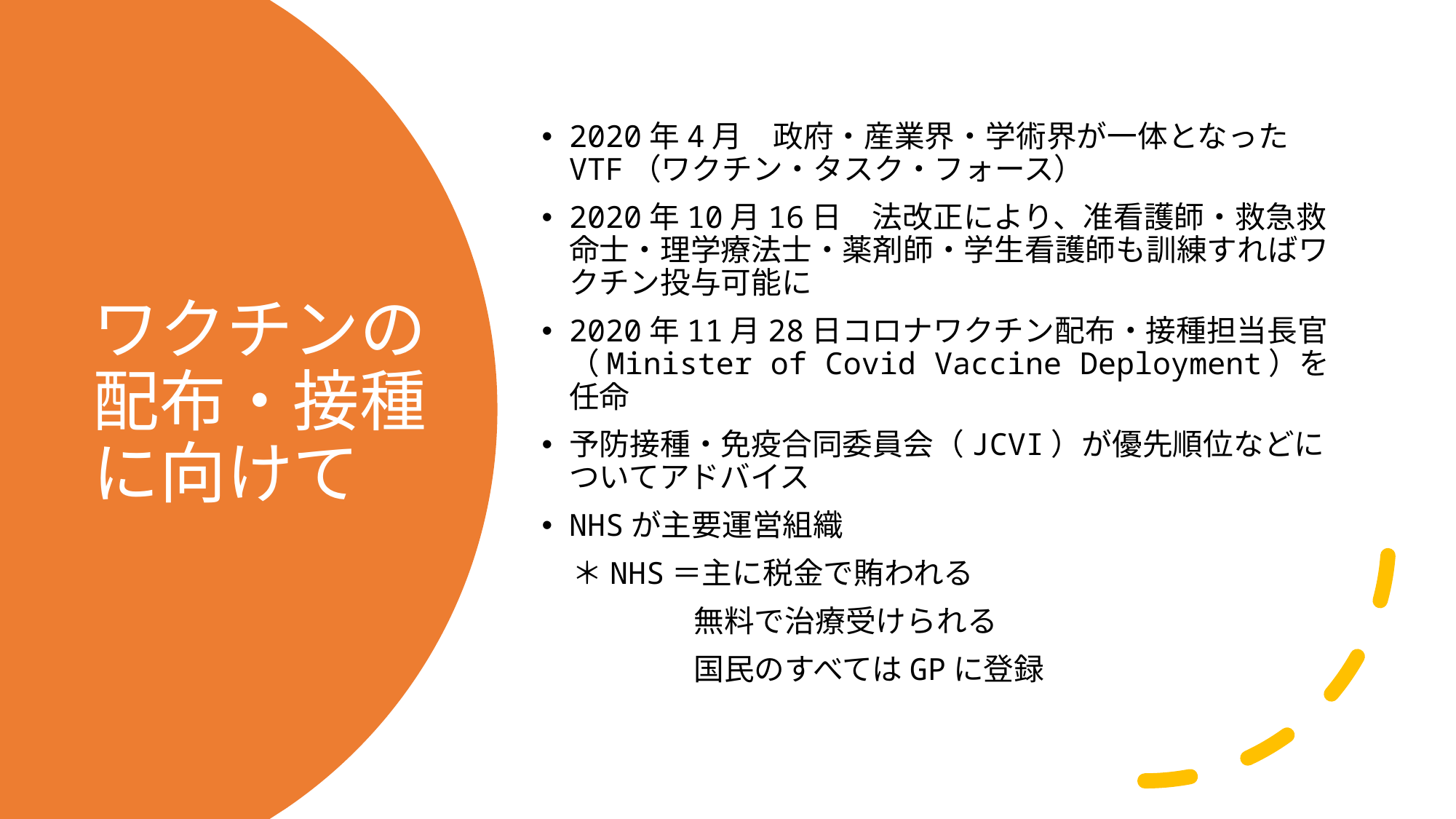

2020年4月　政府・産業界・学術界が一体となったVTF（ワクチン・タスク・フォース）
2020年10月16日　法改正により、准看護師・救急救命士・理学療法士・薬剤師・学生看護師も訓練すればワクチン投与可能に
2020年11月28日コロナワクチン配布・接種担当長官（Minister of Covid Vaccine Deployment）を任命
予防接種・免疫合同委員会（JCVI）が優先順位などについてアドバイス
NHSが主要運営組織
　＊NHS＝主に税金で賄われる
　　　　　無料で治療受けられる
　　　　　国民のすべてはGPに登録
# ワクチンの配布・接種に向けて